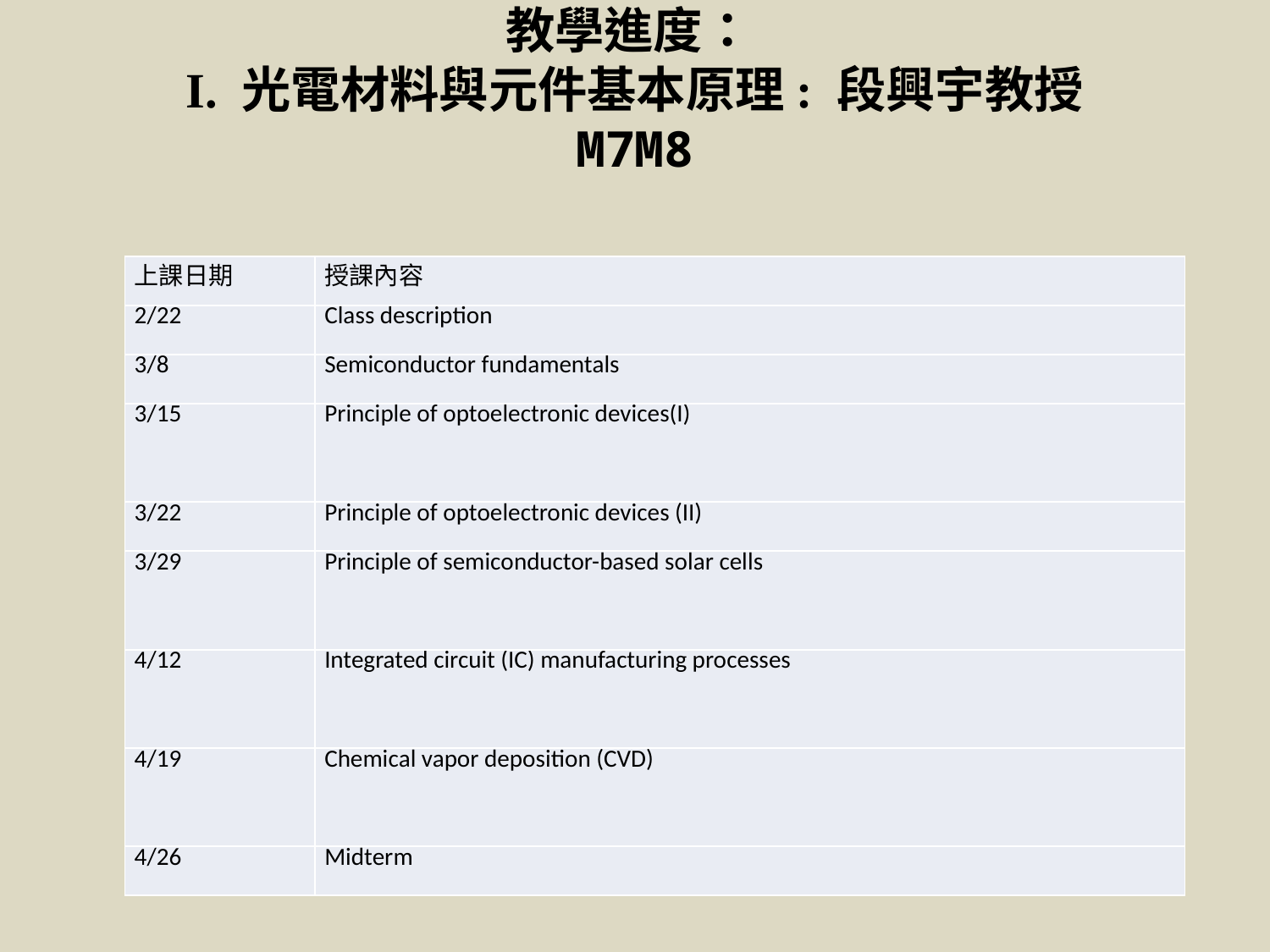

# 教學進度： I. 光電材料與元件基本原理: 段興宇教授 M7M8
| 上課日期 | 授課內容 |
| --- | --- |
| 2/22 | Class description |
| 3/8 | Semiconductor fundamentals |
| 3/15 | Principle of optoelectronic devices(I) |
| 3/22 | Principle of optoelectronic devices (II) |
| 3/29 | Principle of semiconductor-based solar cells |
| 4/12 | Integrated circuit (IC) manufacturing processes |
| 4/19 | Chemical vapor deposition (CVD) |
| 4/26 | Midterm |